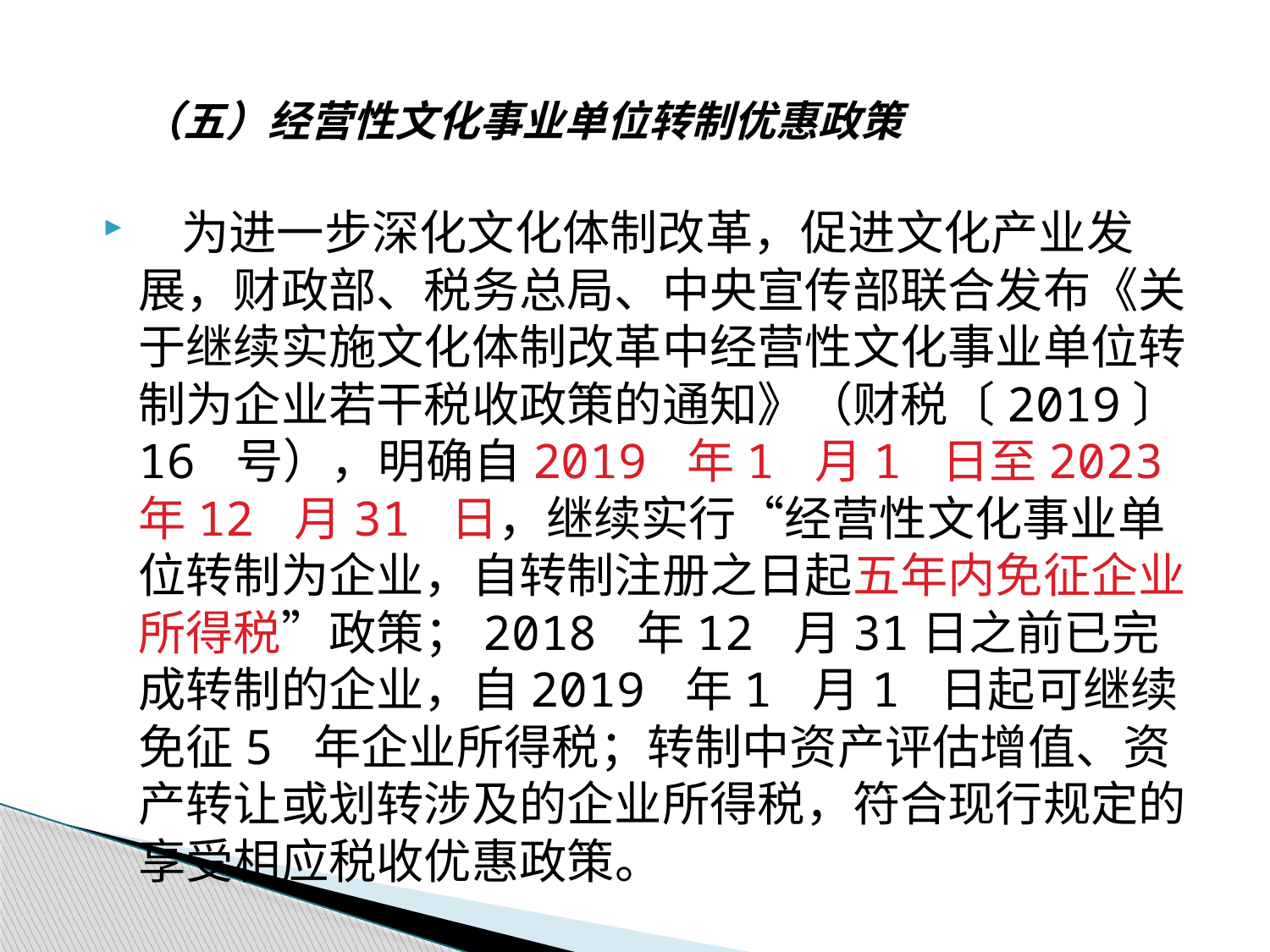

# （五）经营性文化事业单位转制优惠政策
   为进一步深化文化体制改革，促进文化产业发展，财政部、税务总局、中央宣传部联合发布《关于继续实施文化体制改革中经营性文化事业单位转制为企业若干税收政策的通知》（财税〔2019〕16 号），明确自2019 年1 月1 日至2023 年12 月31 日，继续实行“经营性文化事业单位转制为企业，自转制注册之日起五年内免征企业所得税”政策；2018 年12 月31日之前已完成转制的企业，自2019 年1 月1 日起可继续免征5 年企业所得税；转制中资产评估增值、资产转让或划转涉及的企业所得税，符合现行规定的享受相应税收优惠政策。